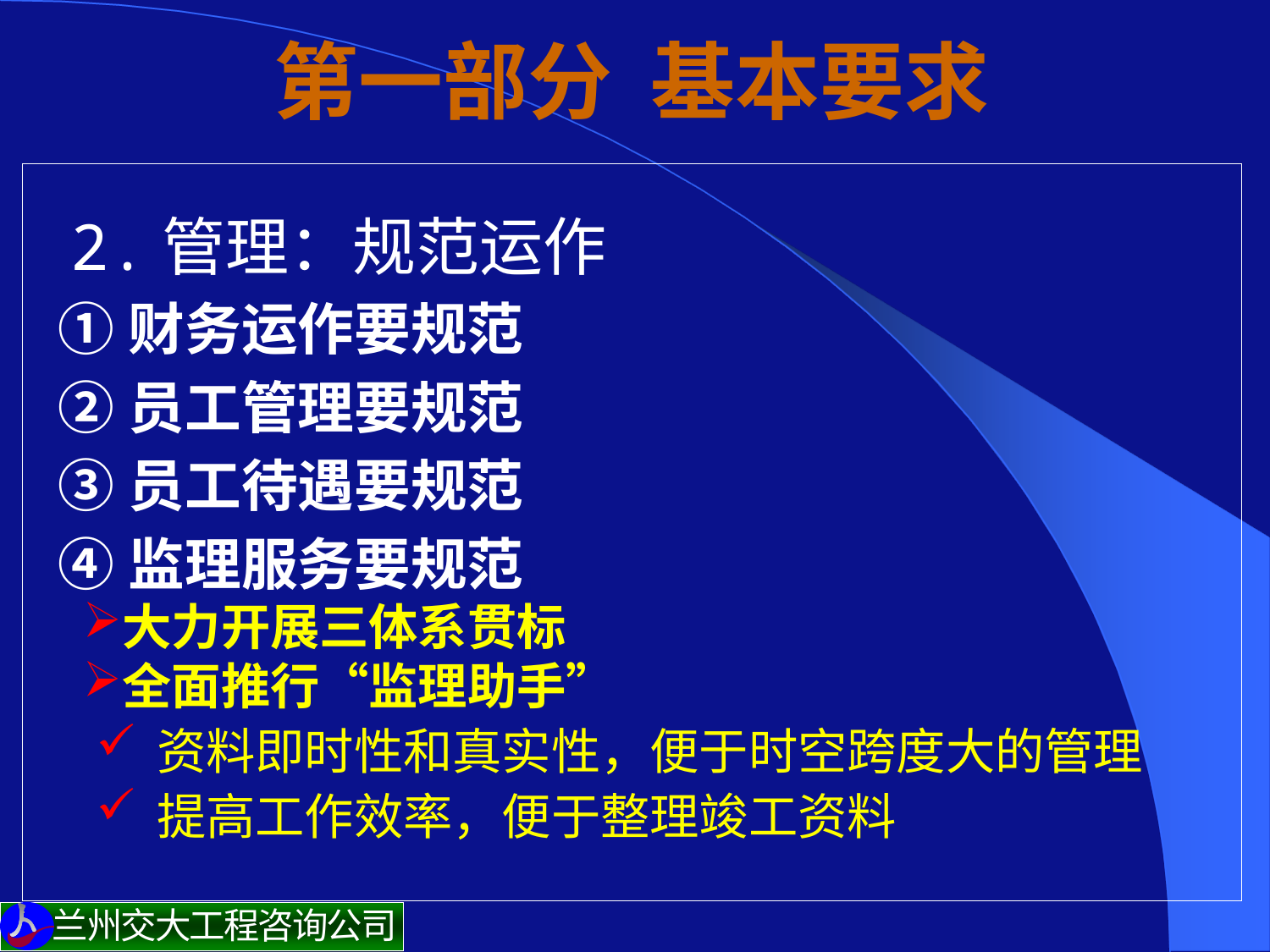

# 第一部分  基本要求
 2.管理：规范运作
  ①财务运作要规范
  ②员工管理要规范
  ③员工待遇要规范
  ④监理服务要规范
大力开展三体系贯标
全面推行“监理助手”
资料即时性和真实性，便于时空跨度大的管理
提高工作效率，便于整理竣工资料